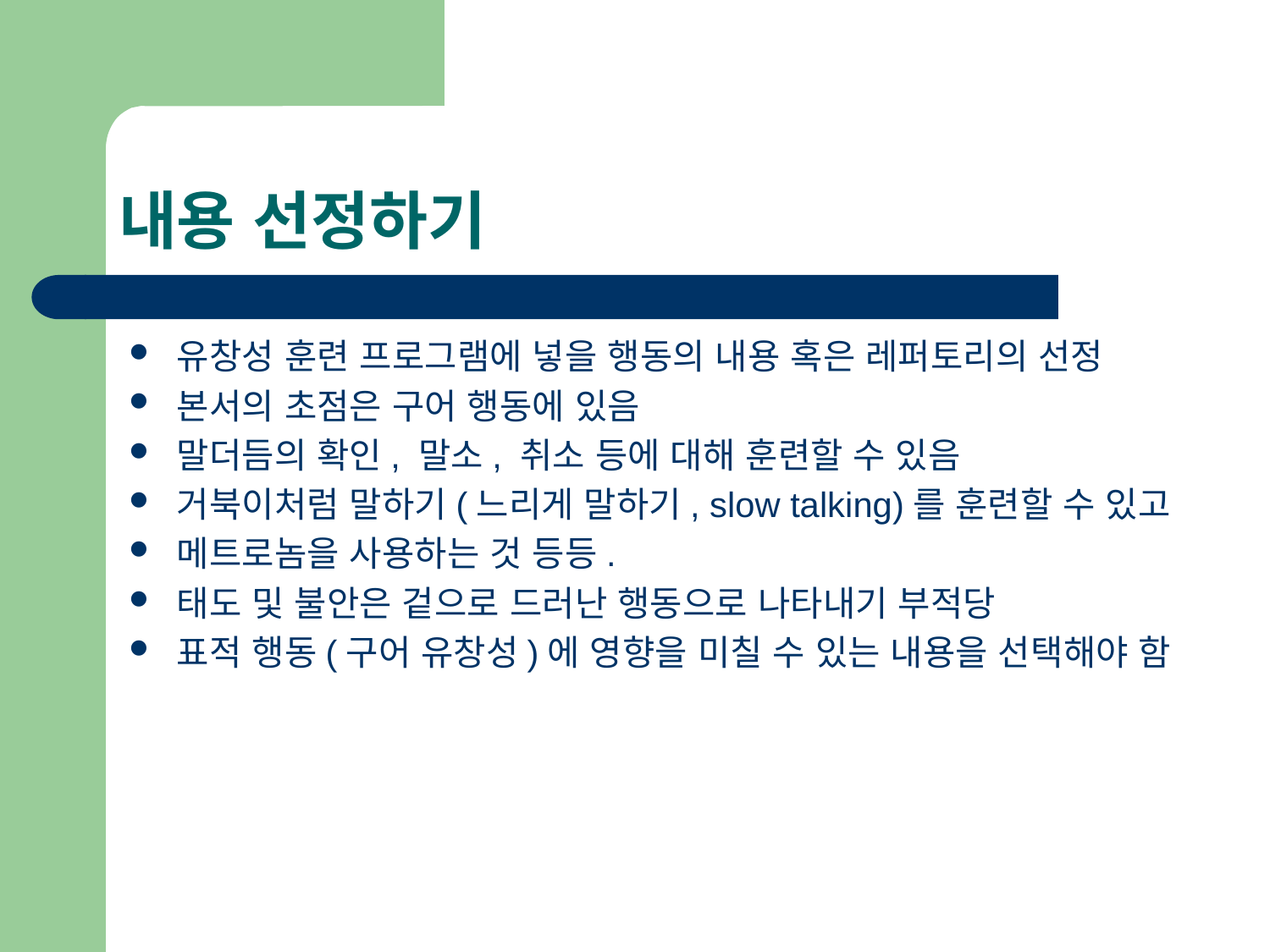

# 내용 선정하기
유창성 훈련 프로그램에 넣을 행동의 내용 혹은 레퍼토리의 선정
본서의 초점은 구어 행동에 있음
말더듬의 확인, 말소, 취소 등에 대해 훈련할 수 있음
거북이처럼 말하기(느리게 말하기, slow talking)를 훈련할 수 있고
메트로놈을 사용하는 것 등등.
태도 및 불안은 겉으로 드러난 행동으로 나타내기 부적당
표적 행동(구어 유창성)에 영향을 미칠 수 있는 내용을 선택해야 함